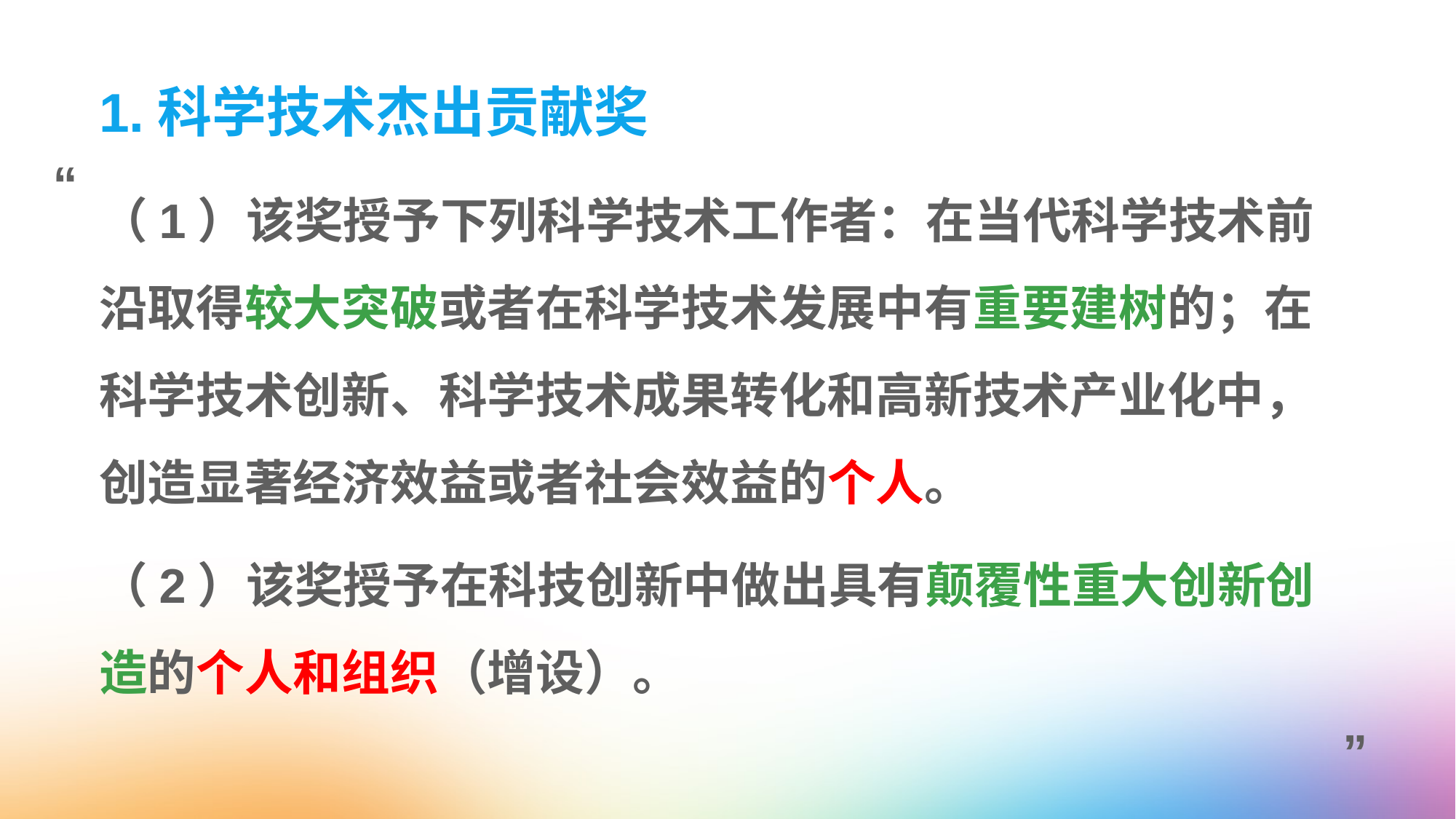

# 1.科学技术杰出贡献奖
“
（1）该奖授予下列科学技术工作者：在当代科学技术前沿取得较大突破或者在科学技术发展中有重要建树的；在科学技术创新、科学技术成果转化和高新技术产业化中，创造显著经济效益或者社会效益的个人。
（2）该奖授予在科技创新中做出具有颠覆性重大创新创造的个人和组织（增设）。

”